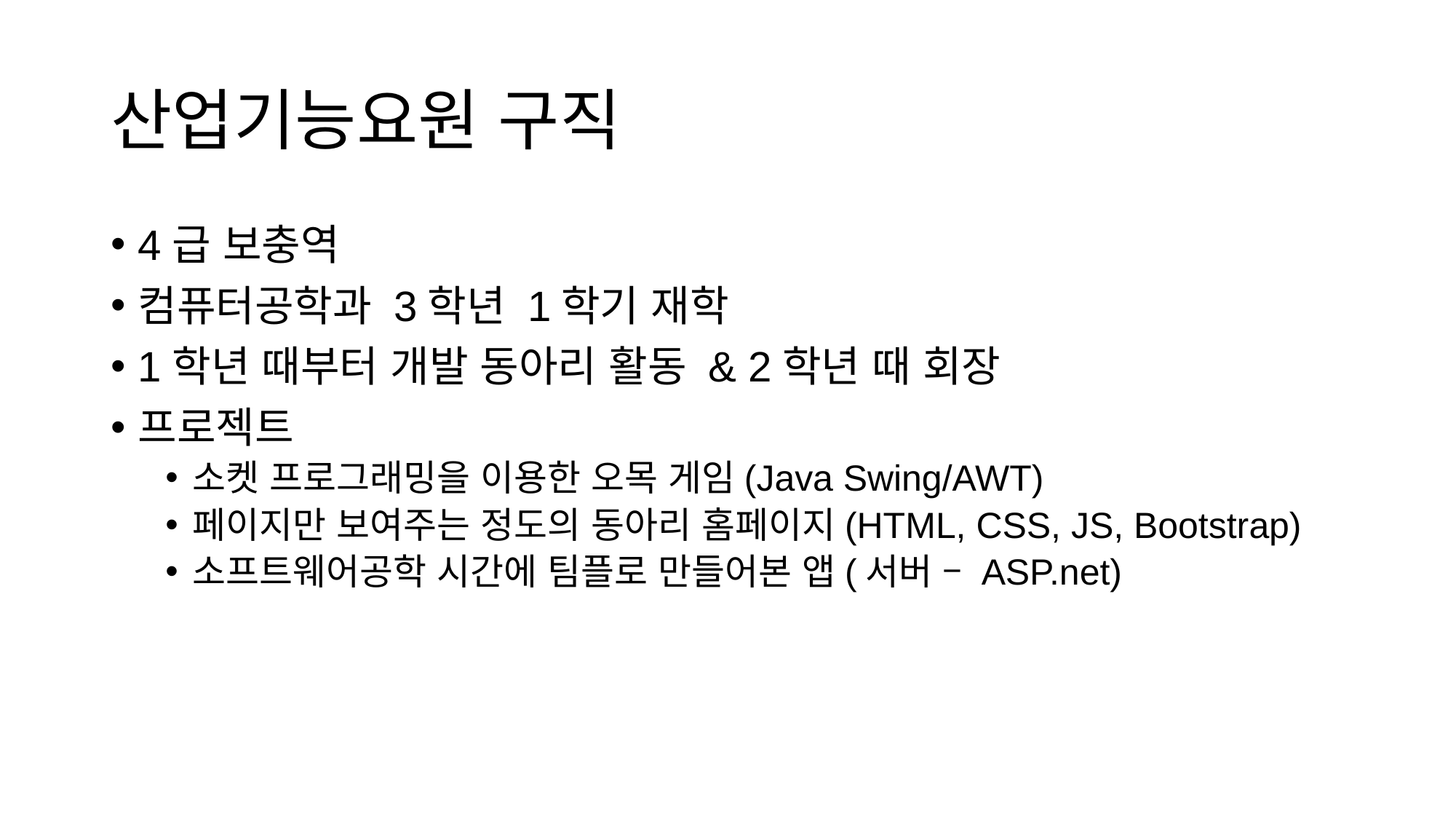

# 산업기능요원 구직
4급 보충역
컴퓨터공학과 3학년 1학기 재학
1학년 때부터 개발 동아리 활동 & 2학년 때 회장
프로젝트
소켓 프로그래밍을 이용한 오목 게임(Java Swing/AWT)
페이지만 보여주는 정도의 동아리 홈페이지(HTML, CSS, JS, Bootstrap)
소프트웨어공학 시간에 팀플로 만들어본 앱(서버 – ASP.net)